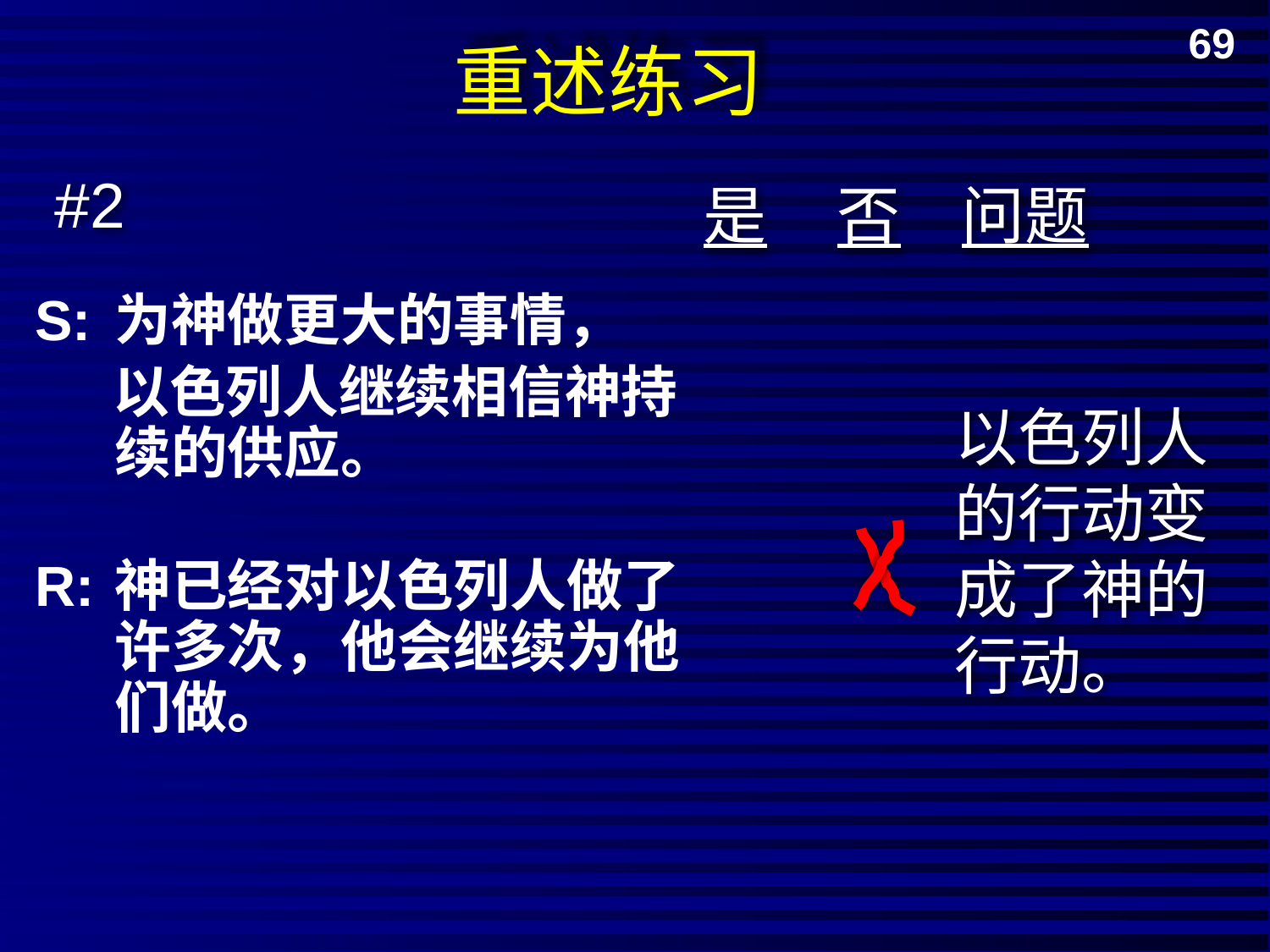

# 重述练习
69
#2
是
否

问题
S:	为神做更大的事情，
     以色列人继续相信神持续的供应。
R:	神已经对以色列人做了许多次，他会继续为他们做。
以色列人的行动变成了神的行动。